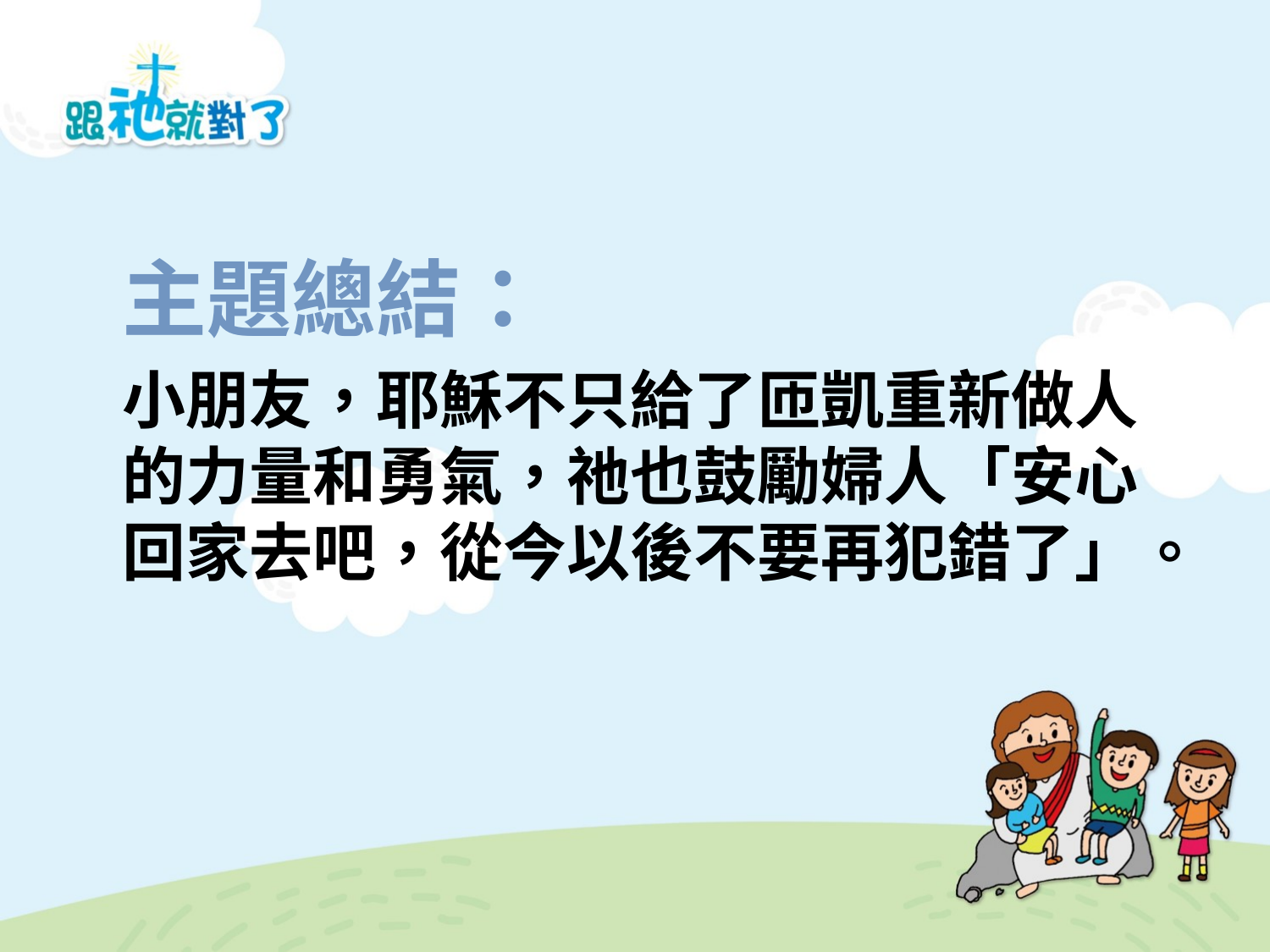

主題總結：
小朋友，耶穌不只給了匝凱重新做人的力量和勇氣，祂也鼓勵婦人「安心回家去吧，從今以後不要再犯錯了」。